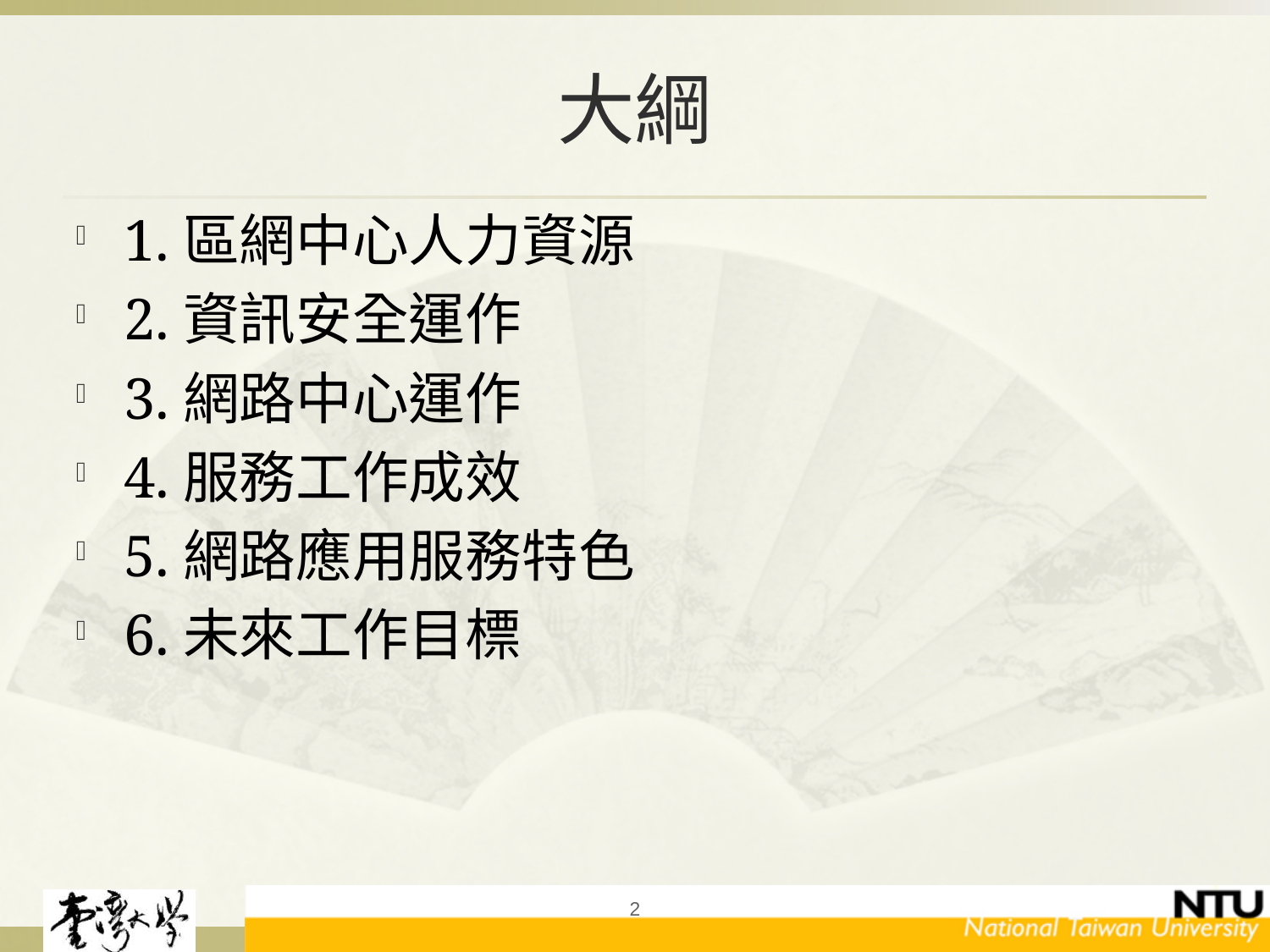

# 大綱
1.區網中心人力資源
2.資訊安全運作
3.網路中心運作
4.服務工作成效
5.網路應用服務特色
6.未來工作目標

2